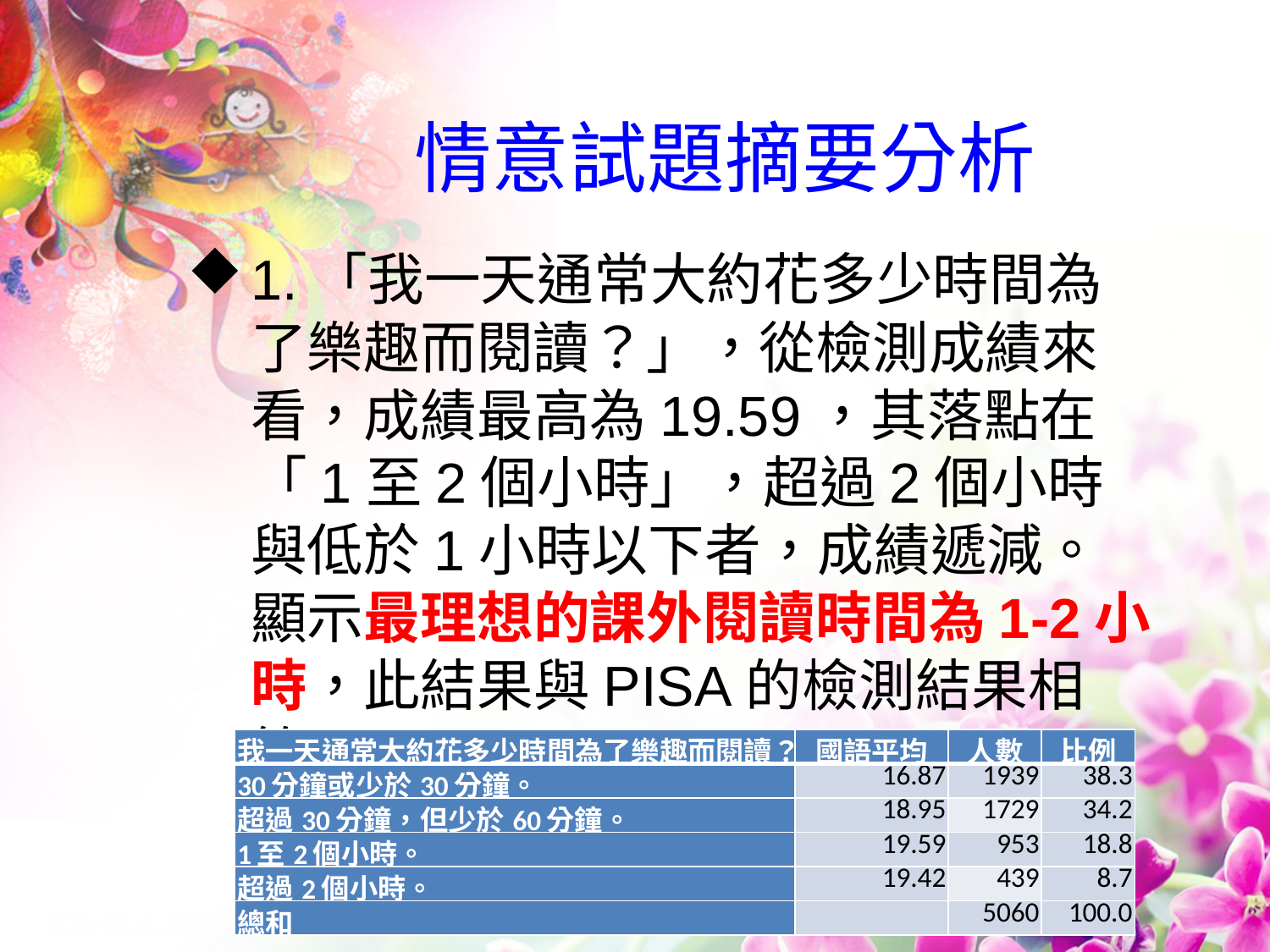

# 情意試題摘要分析
1.「我一天通常大約花多少時間為了樂趣而閱讀？」，從檢測成績來看，成績最高為19.59，其落點在「1至2個小時」，超過2個小時與低於1小時以下者，成績遞減。顯示最理想的課外閱讀時間為1-2小時，此結果與PISA的檢測結果相符。
| 我一天通常大約花多少時間為了樂趣而閱讀？ | 國語平均 | 人數 | 比例 |
| --- | --- | --- | --- |
| 30分鐘或少於30分鐘。 | 16.87 | 1939 | 38.3 |
| 超過30分鐘，但少於60分鐘。 | 18.95 | 1729 | 34.2 |
| 1至2個小時。 | 19.59 | 953 | 18.8 |
| 超過2個小時。 | 19.42 | 439 | 8.7 |
| 總和 |  | 5060 | 100.0 |